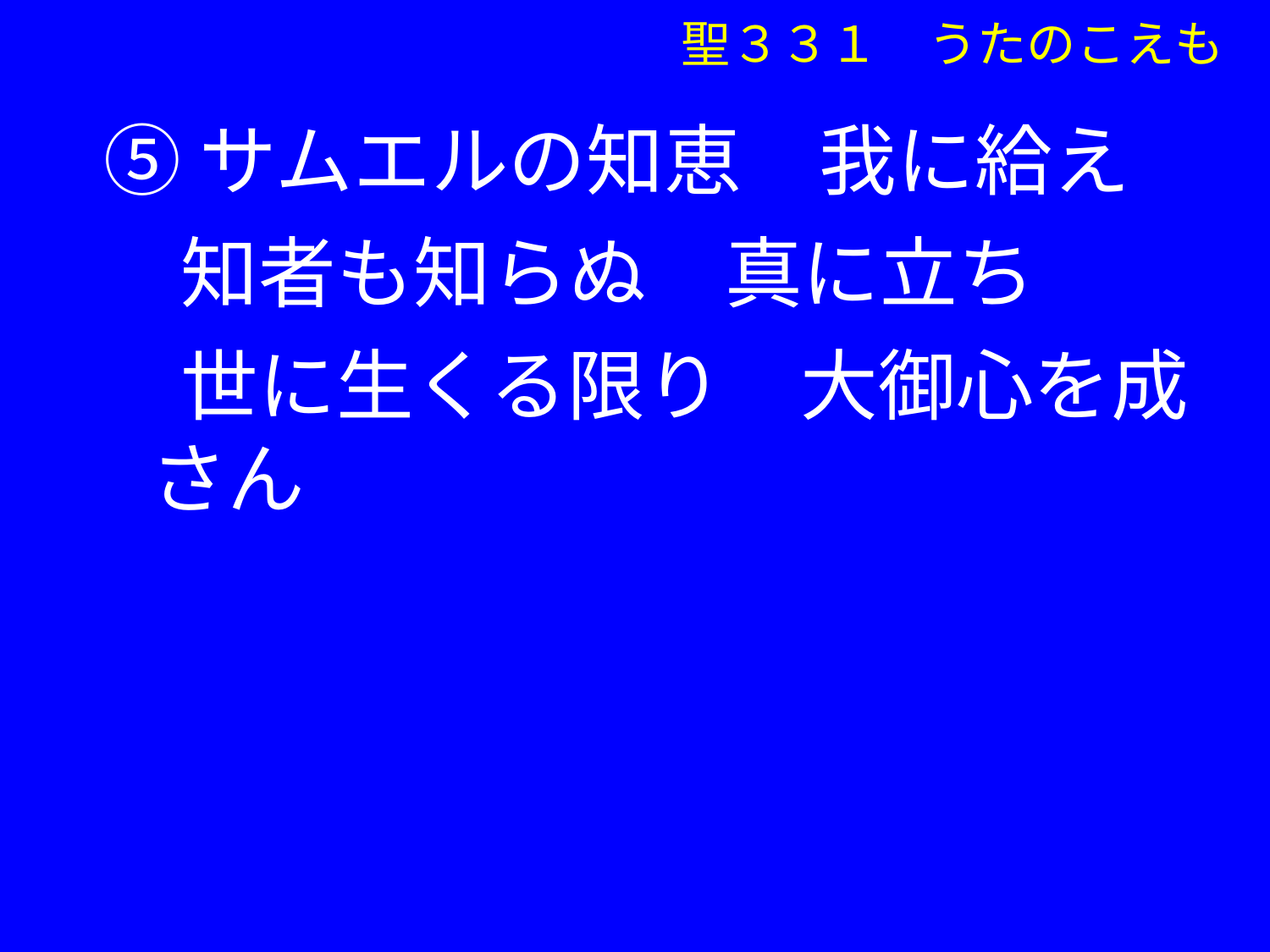

⑤サムエルの知恵　我に給え
　知者も知らぬ　真に立ち
　世に生くる限り　大御心を成さん

聖３３１　うたのこえも